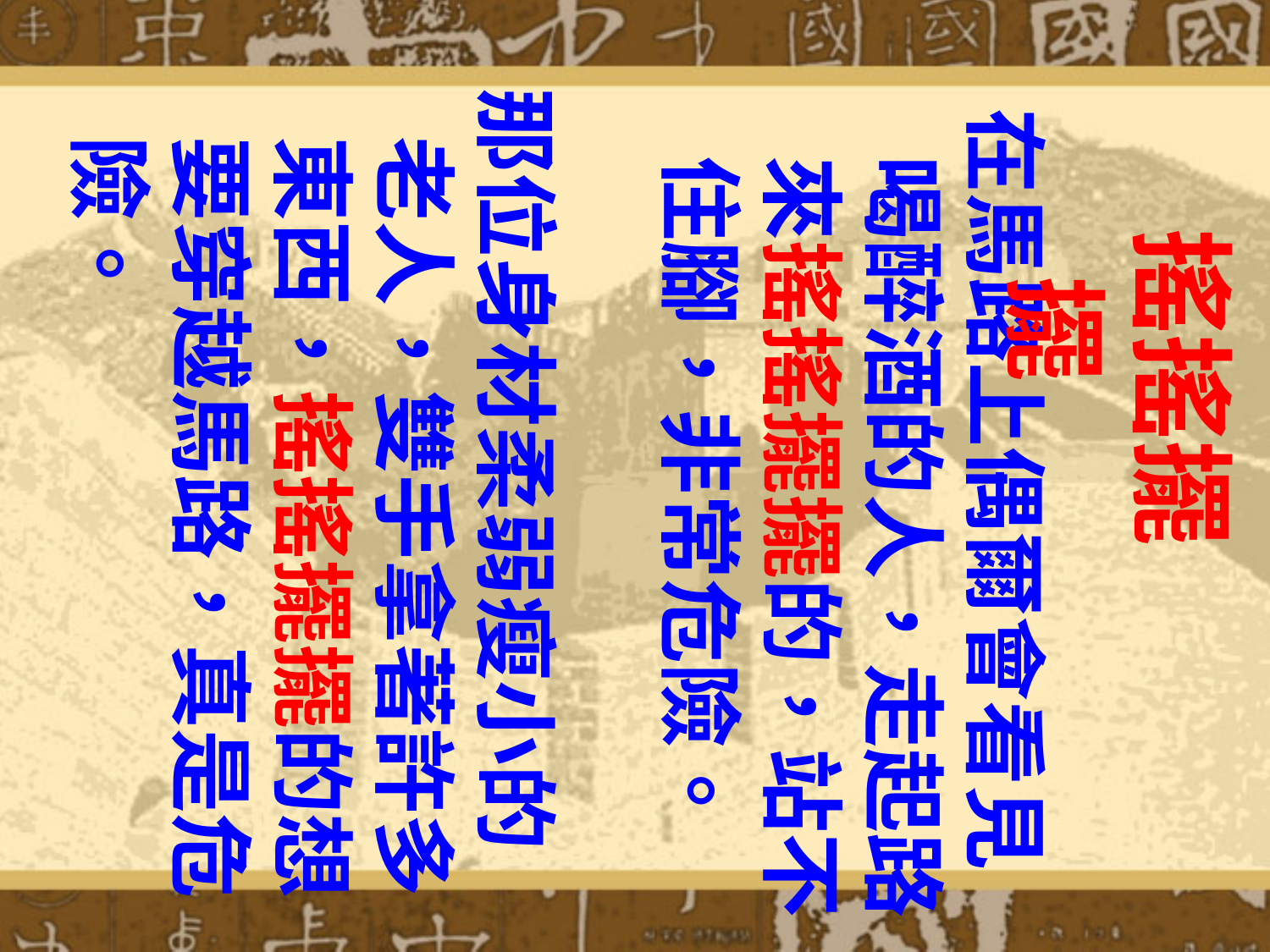

那位身材柔弱瘦小的老人，雙手拿著許多東西，搖搖擺擺的想要穿越馬路，真是危險。
在馬路上偶爾會看見喝醉酒的人，走起路來搖搖擺擺的，站不住腳，非常危險。
搖搖擺擺